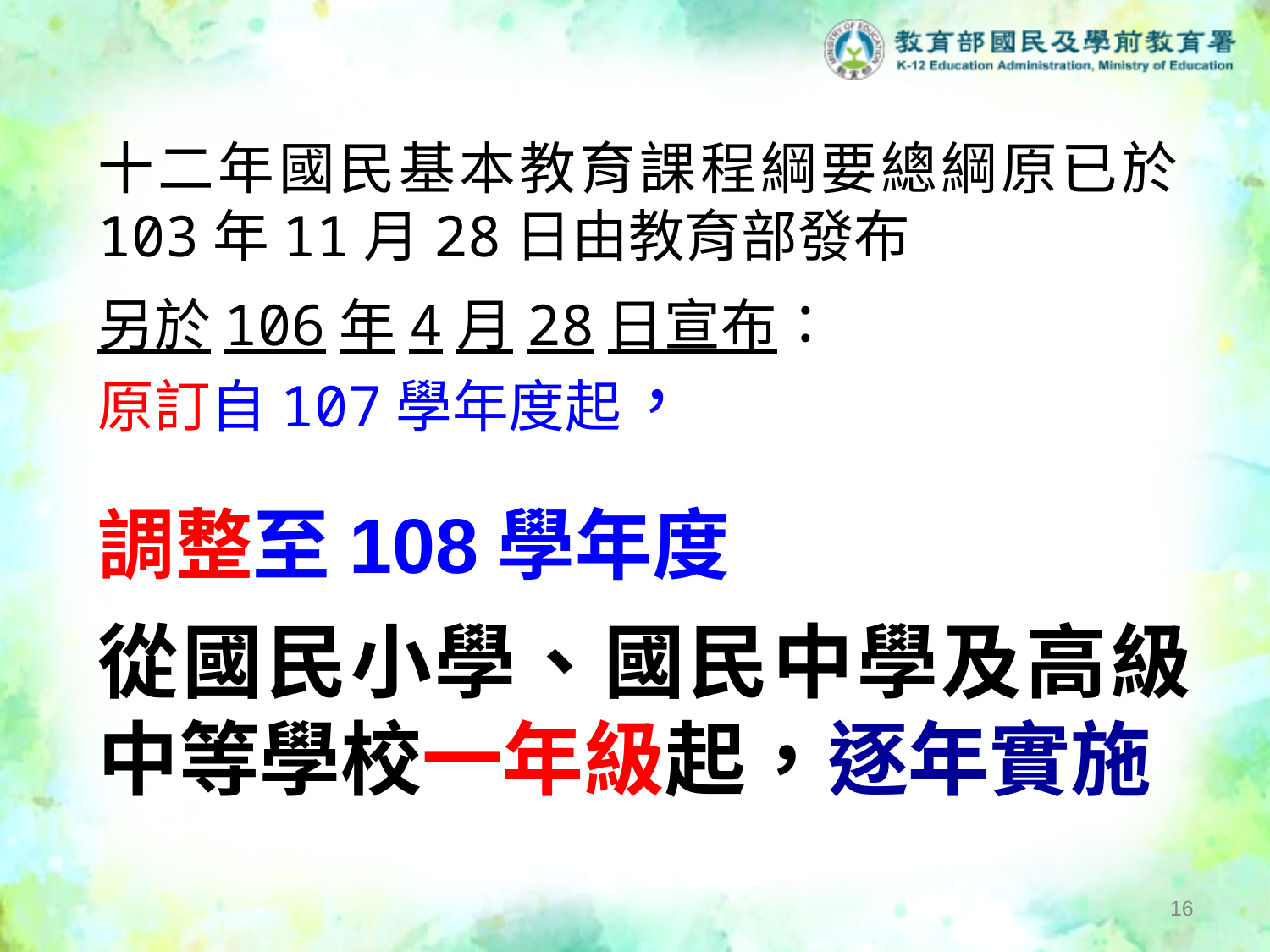

十二年國民基本教育課程綱要總綱原已於103年11月28日由教育部發布
另於106年4月28日宣布：
原訂自107學年度起，

調整至108學年度
從國民小學、國民中學及高級中等學校一年級起，逐年實施

16